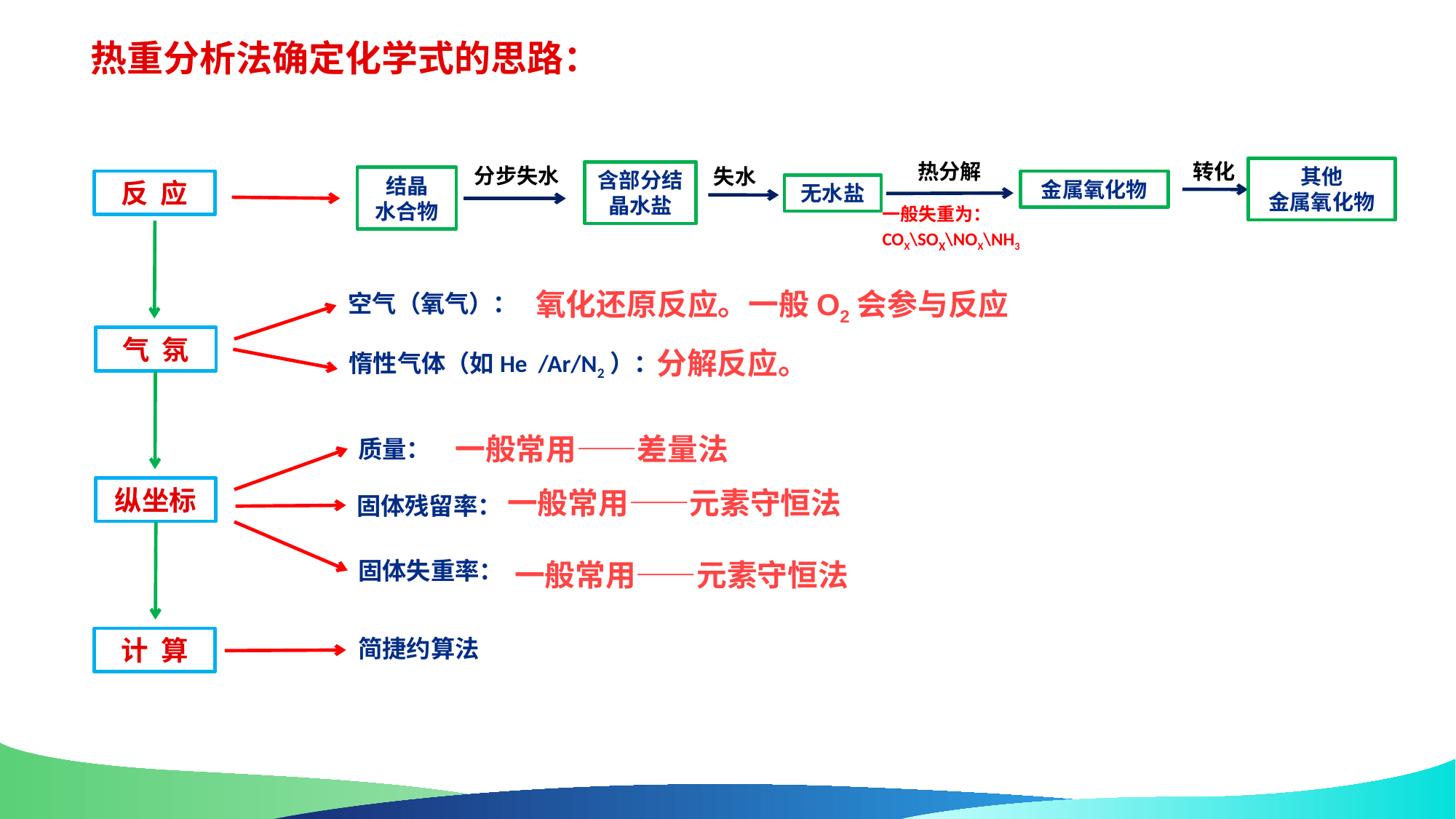

热重分析法确定化学式的思路：
转化
热分解
分步失水
失水
其他
金属氧化物
含部分结晶水盐
结晶
水合物
金属氧化物
反  应
无水盐
一般失重为：COX\SOX\NOX\NH3
氧化还原反应。一般O2会参与反应
空气（氧气）：
气  氛
分解反应。
惰性气体（如He  /Ar/N2）：
一般常用——差量法
质量：
纵坐标
一般常用——元素守恒法
固体残留率：
固体失重率：
一般常用——元素守恒法
计  算
简捷约算法